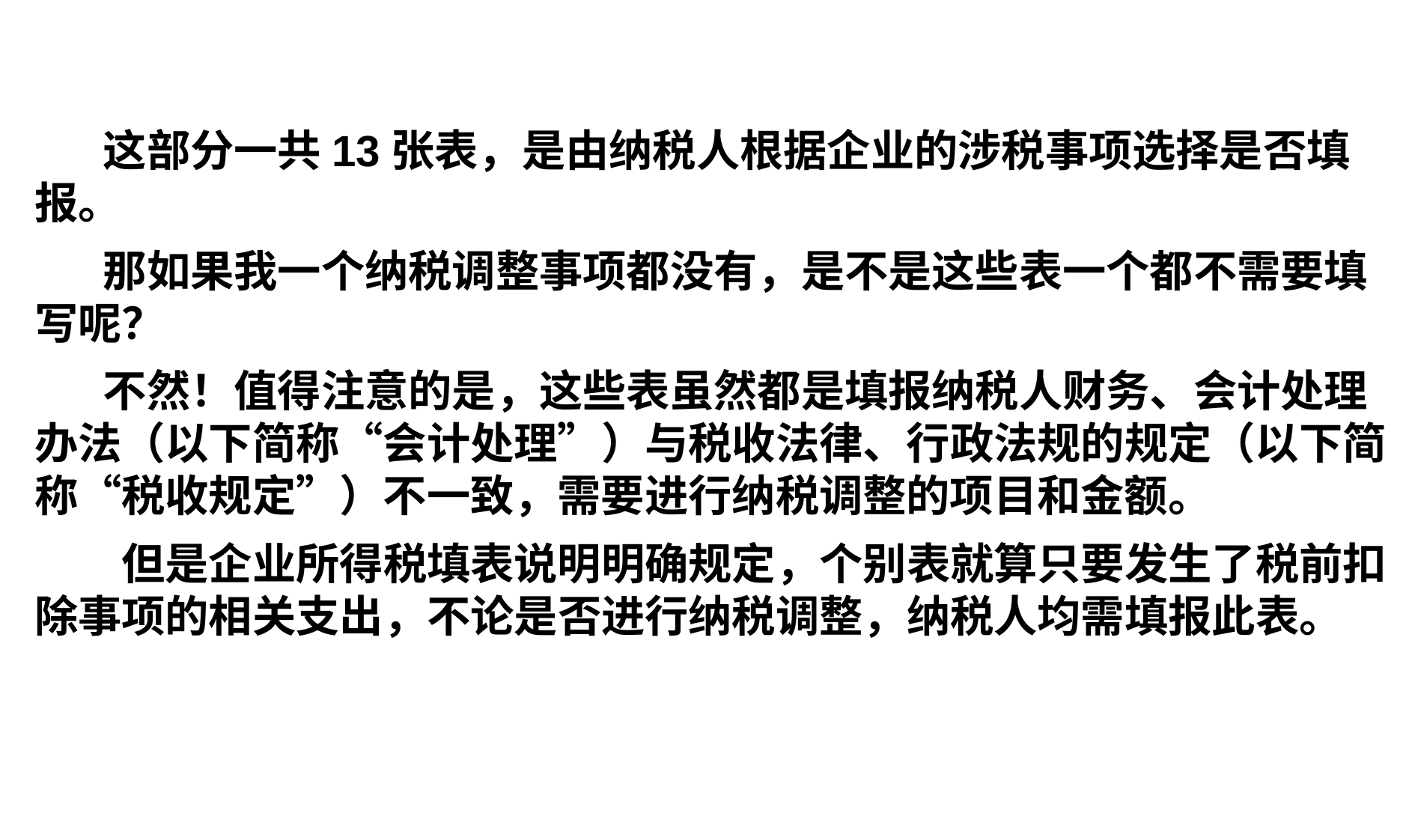

这部分一共13张表，是由纳税人根据企业的涉税事项选择是否填报。
那如果我一个纳税调整事项都没有，是不是这些表一个都不需要填写呢？
不然！值得注意的是，这些表虽然都是填报纳税人财务、会计处理办法（以下简称“会计处理”）与税收法律、行政法规的规定（以下简称“税收规定”）不一致，需要进行纳税调整的项目和金额。
　　但是企业所得税填表说明明确规定，个别表就算只要发生了税前扣除事项的相关支出，不论是否进行纳税调整，纳税人均需填报此表。